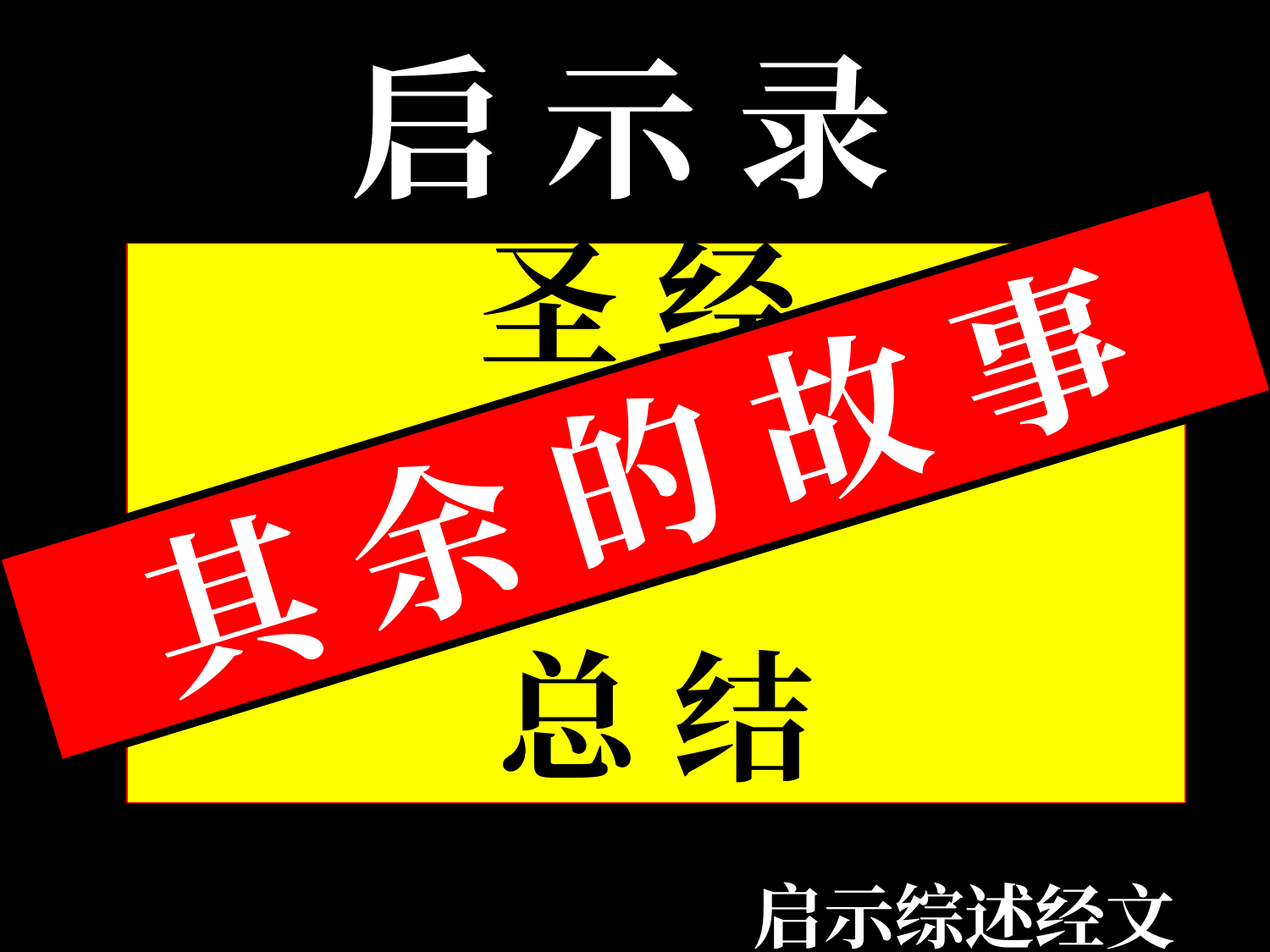

启 示 录
圣 经
的
总 结
其 余 的 故 事
启示综述经文